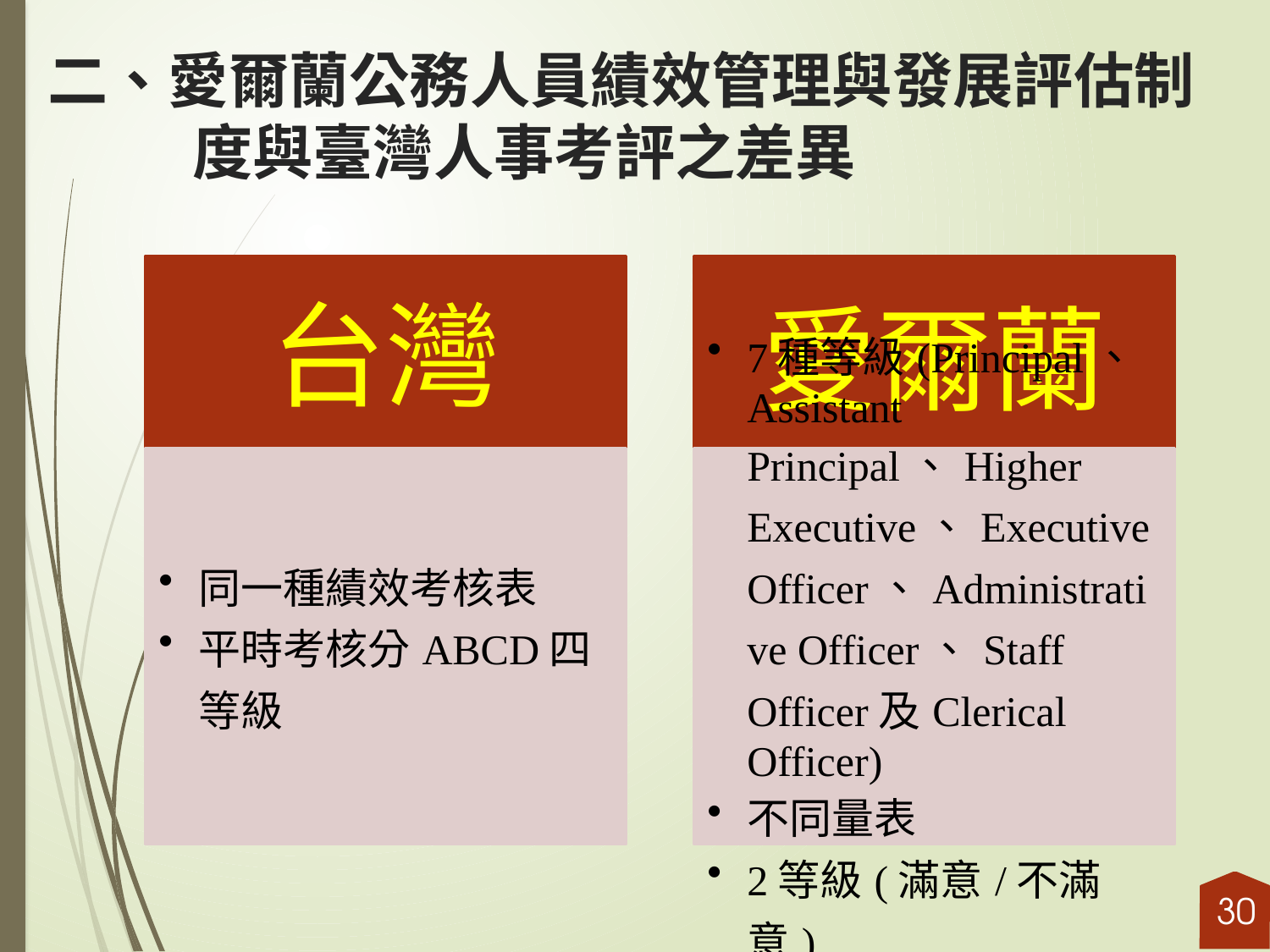

# 二、愛爾蘭公務人員績效管理與發展評估制度與臺灣人事考評之差異
台灣
同一種績效考核表
愛爾蘭
不同量表
7種等級(Principal、Assistant Principal、Higher Executive、Executive Officer、Administrative Officer、Staff Officer及Clerical Officer)
平時考核分ABCD四等級
30